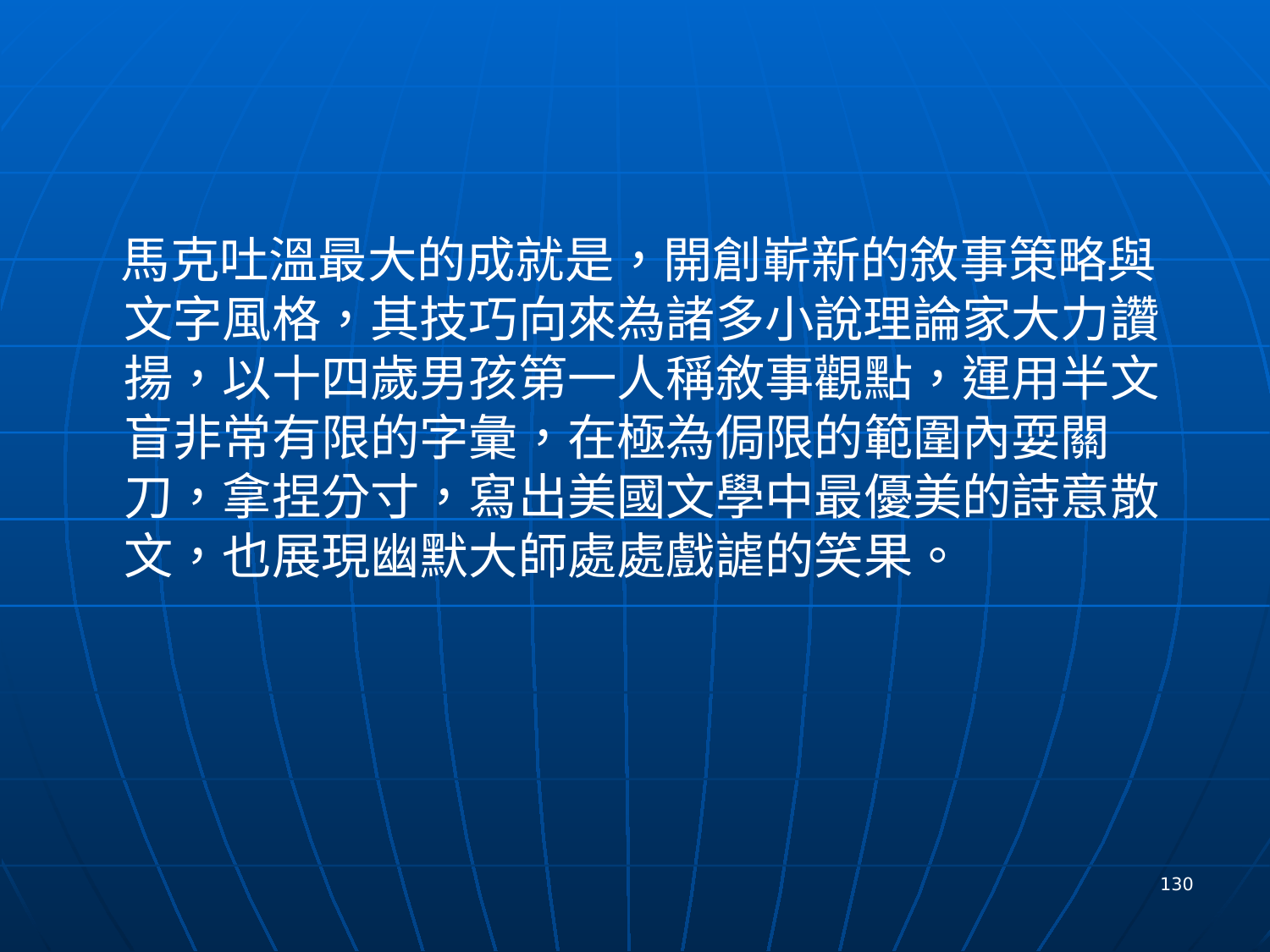

#
   馬克吐溫最大的成就是，開創嶄新的敘事策略與文字風格，其技巧向來為諸多小說理論家大力讚揚，以十四歲男孩第一人稱敘事觀點，運用半文盲非常有限的字彙，在極為侷限的範圍內耍關刀，拿捏分寸，寫出美國文學中最優美的詩意散文，也展現幽默大師處處戲謔的笑果。
130